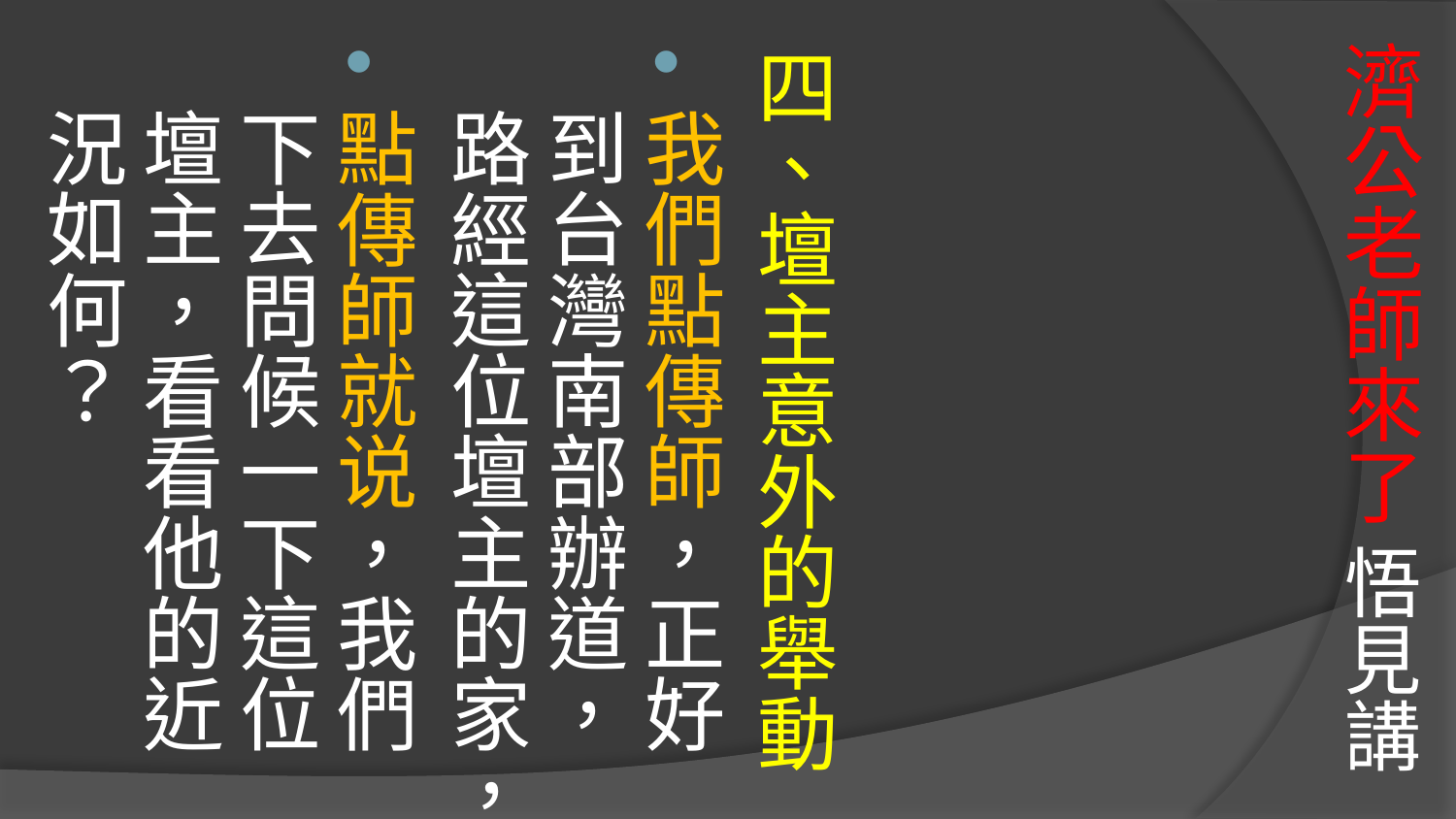

# 濟公老師來了 悟見講
四、壇主意外的舉動
我們點傳師，正好到台灣南部辦道，路經這位壇主的家，
點傳師就说，我們下去問候一下這位壇主，看看他的近況如何？